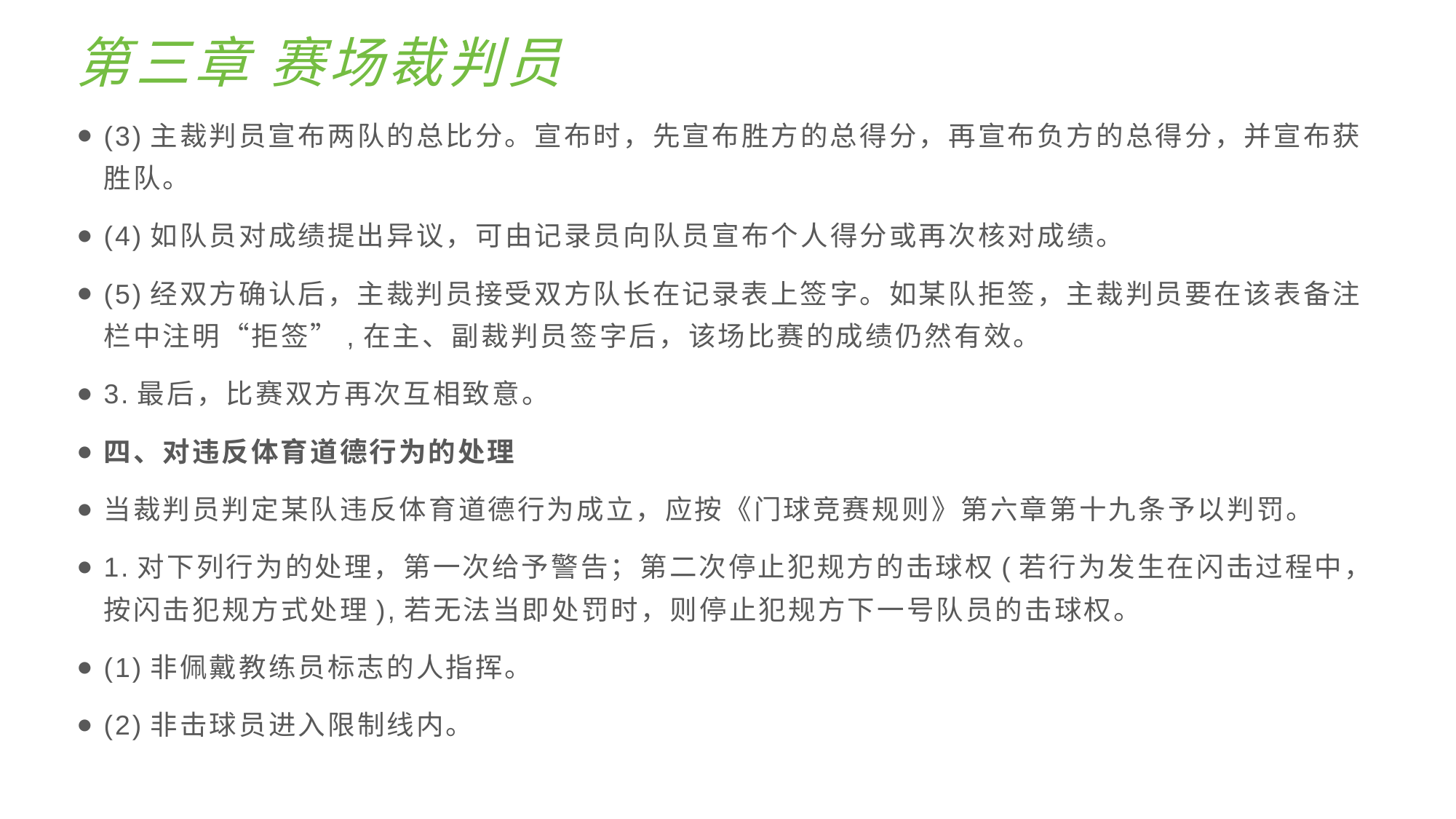

# 第三章 赛场裁判员
(3)主裁判员宣布两队的总比分。宣布时，先宣布胜方的总得分，再宣布负方的总得分，并宣布获胜队。
(4)如队员对成绩提出异议，可由记录员向队员宣布个人得分或再次核对成绩。
(5)经双方确认后，主裁判员接受双方队长在记录表上签字。如某队拒签，主裁判员要在该表备注栏中注明“拒签”,在主、副裁判员签字后，该场比赛的成绩仍然有效。
3.最后，比赛双方再次互相致意。
四、对违反体育道德行为的处理
当裁判员判定某队违反体育道德行为成立，应按《门球竞赛规则》第六章第十九条予以判罚。
1.对下列行为的处理，第一次给予警告；第二次停止犯规方的击球权(若行为发生在闪击过程中，按闪击犯规方式处理),若无法当即处罚时，则停止犯规方下一号队员的击球权。
(1)非佩戴教练员标志的人指挥。
(2)非击球员进入限制线内。